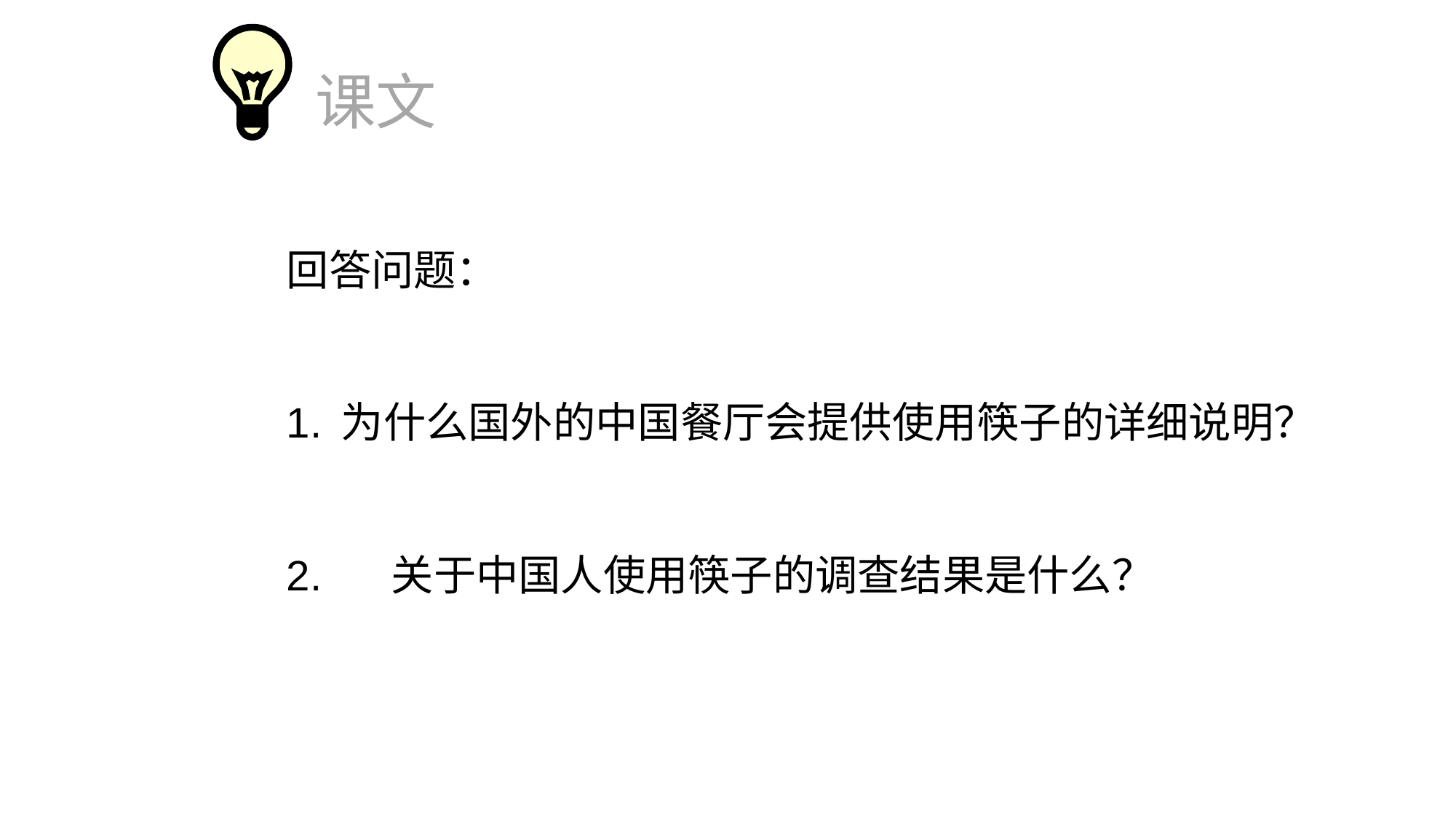

课文
回答问题：

为什么国外的中国餐厅会提供使用筷子的详细说明？

2.     关于中国人使用筷子的调查结果是什么？